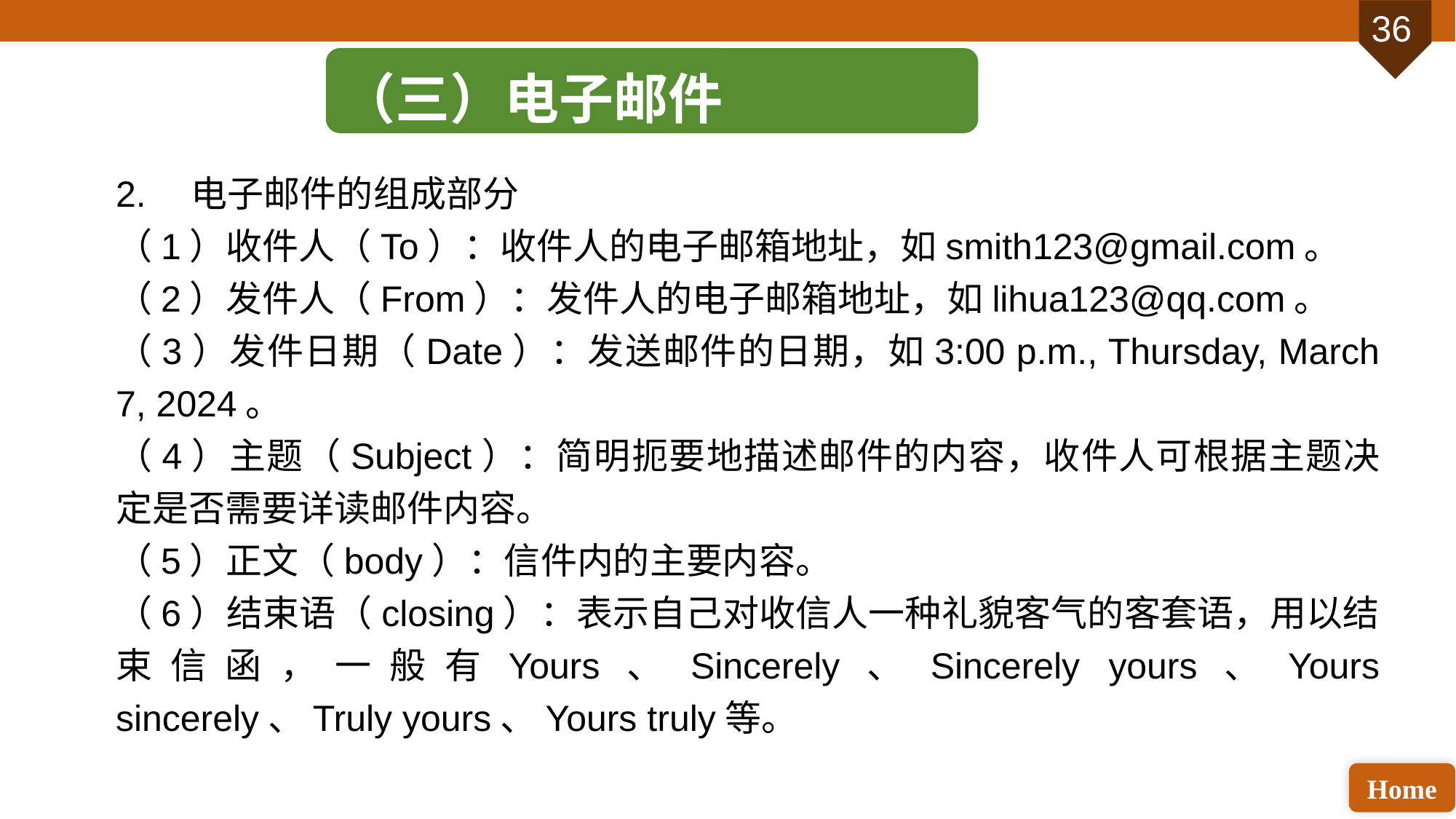

（三）电子邮件
2. 电子邮件的组成部分
（1）收件人（To）：收件人的电子邮箱地址，如smith123@gmail.com。
（2）发件人（From）：发件人的电子邮箱地址，如lihua123@qq.com。
（3）发件日期（Date）：发送邮件的日期，如3:00 p.m., Thursday, March 7, 2024。
（4）主题（Subject）：简明扼要地描述邮件的内容，收件人可根据主题决定是否需要详读邮件内容。
（5）正文（body）：信件内的主要内容。
（6）结束语（closing）：表示自己对收信人一种礼貌客气的客套语，用以结束信函，一般有Yours、Sincerely、Sincerely yours、Yours sincerely、Truly yours、Yours truly等。